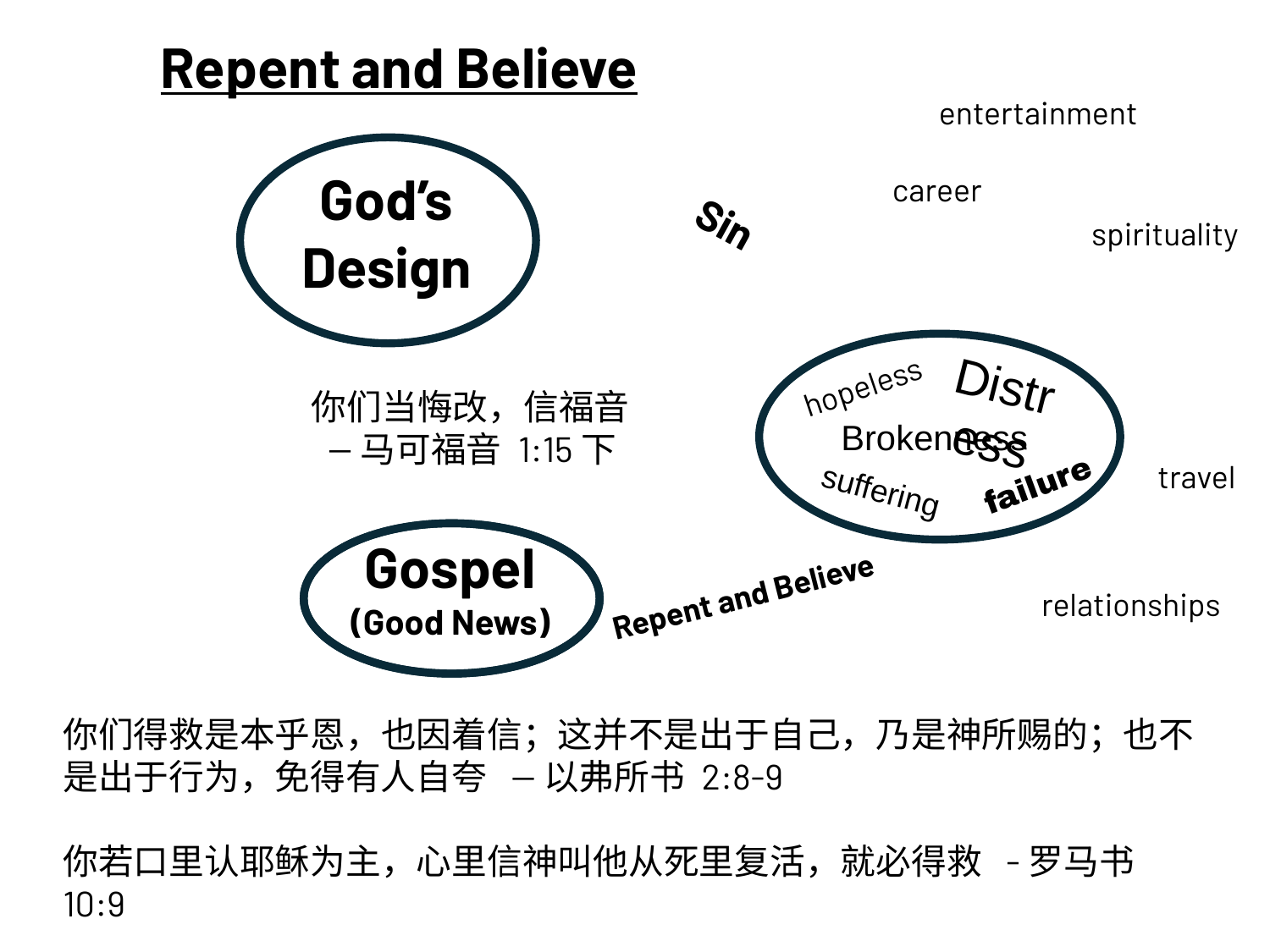

Repent and Believe
entertainment

God’s Design
career
Sin
spirituality

Distress
hopeless
你们当悔改，信福音  --马可福音 1:15下
Brokenness
travel
failure
suffering
relationships

Gospel
(Good News)
Jesus
Repent and Believe
你们得救是本乎恩，也因着信；这并不是出于自己，乃是神所赐的；也不是出于行为，免得有人自夸  --以弗所书 2:8-9

你若口里认耶稣为主，心里信神叫他从死里复活，就必得救  -罗马书 10:9